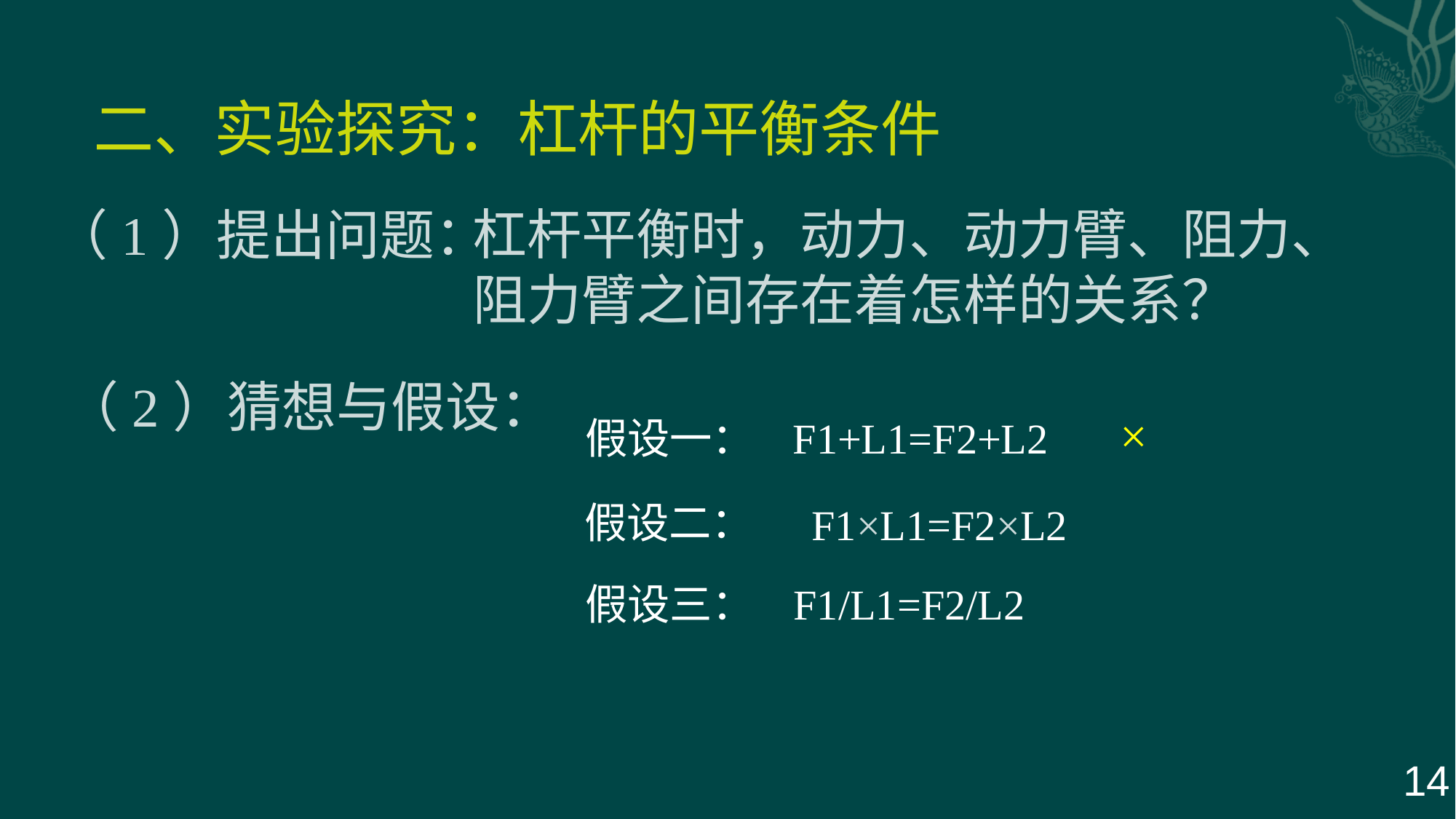

二、实验探究：杠杆的平衡条件
杠杆平衡时，动力、动力臂、阻力、
阻力臂之间存在着怎样的关系？
（1）提出问题：
（2）猜想与假设：
×
假设一：
F1+L1=F2+L2
假设二：
F1×L1=F2×L2
假设三：
F1/L1=F2/L2
14